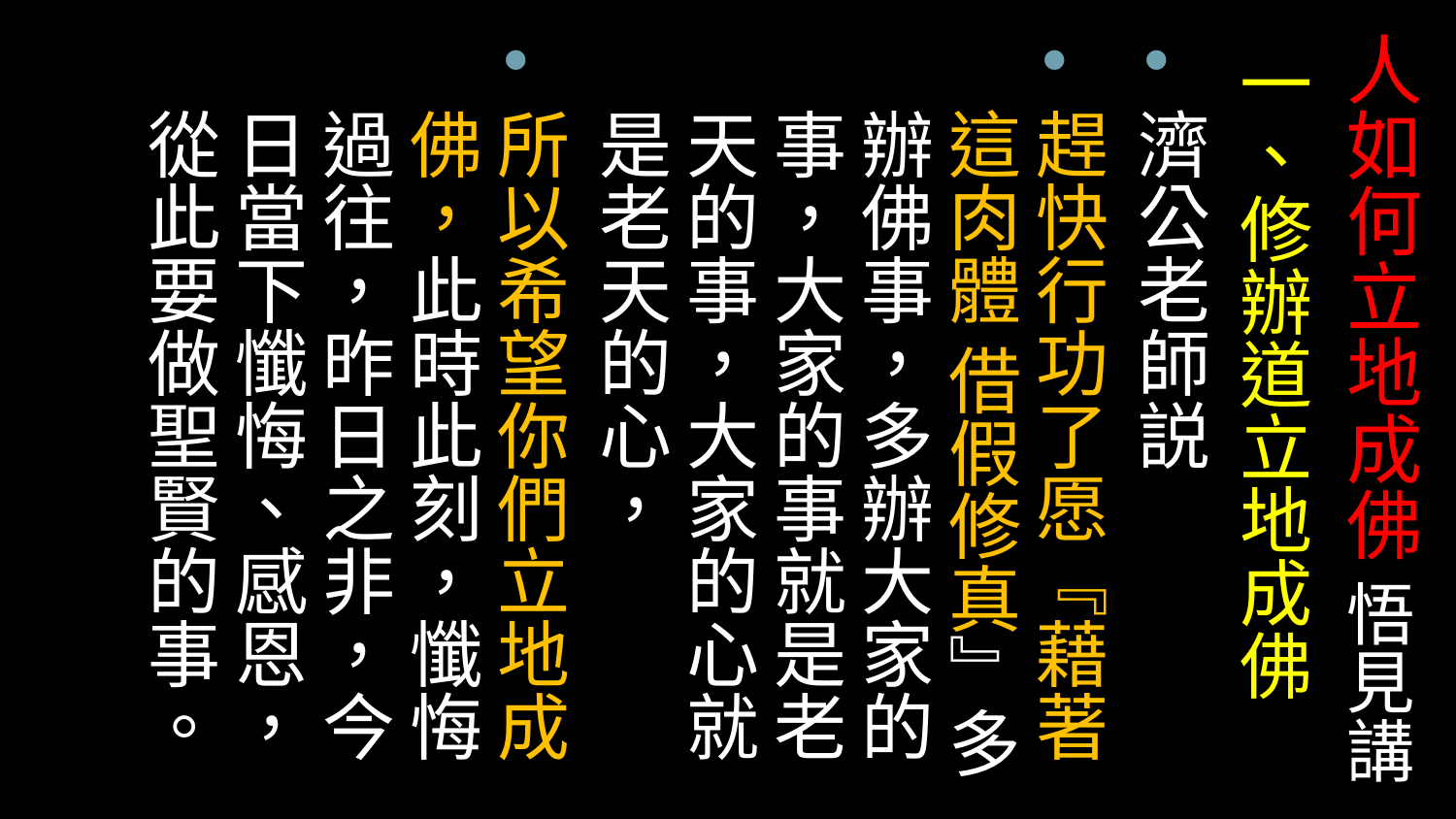

# 人如何立地成佛 悟見講
一、修辦道立地成佛
濟公老師説
趕快行功了愿『藉著這肉體 借假修真』多辦佛事，多辦大家的事，大家的事就是老天的事，大家的心就是老天的心，
所以希望你們立地成佛，此時此刻，懺悔過往，昨日之非，今日當下懺悔、感恩，從此要做聖賢的事。